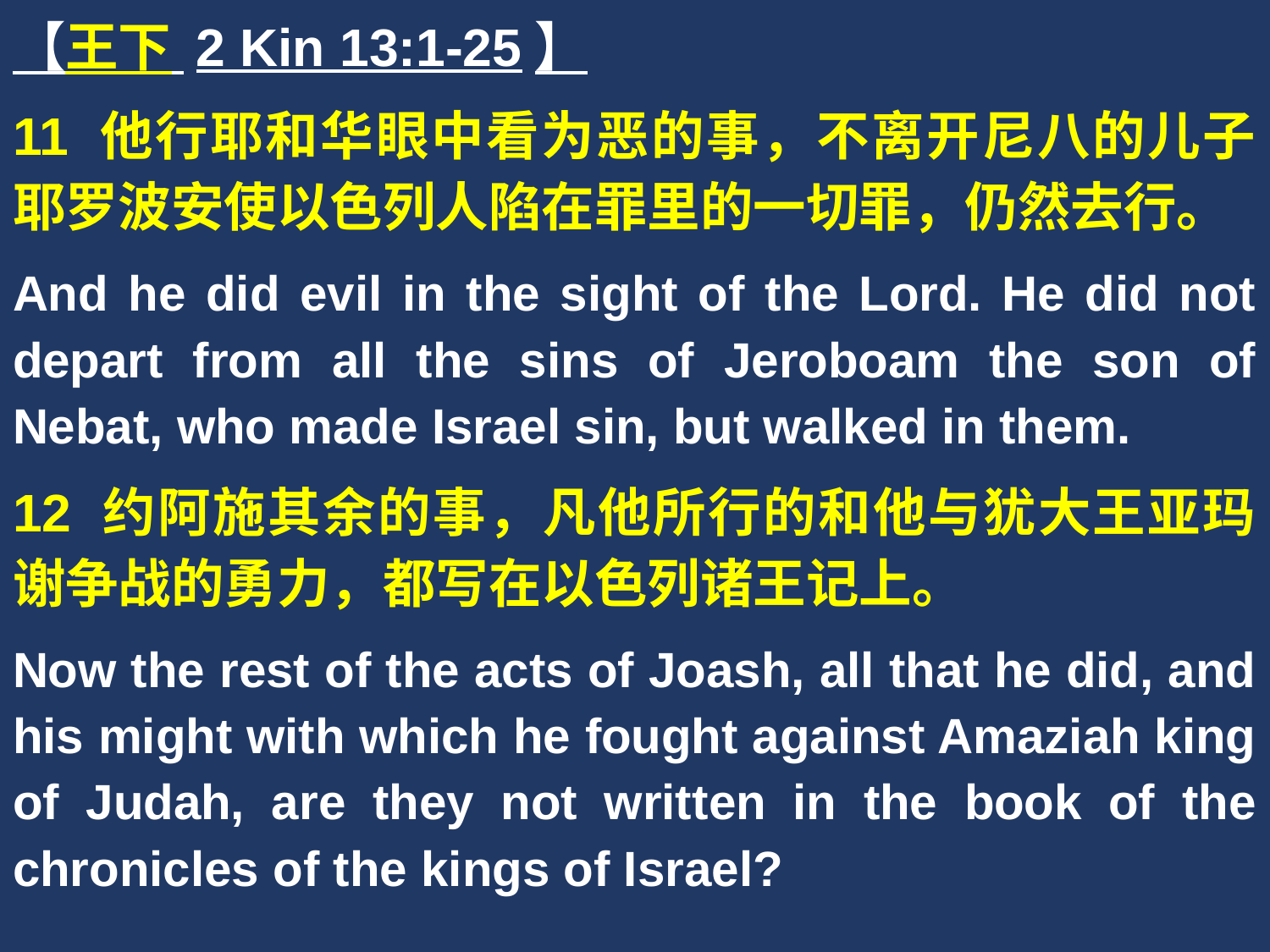

【王下 2 Kin 13:1-25】
11 他行耶和华眼中看为恶的事，不离开尼八的儿子耶罗波安使以色列人陷在罪里的一切罪，仍然去行。
And he did evil in the sight of the Lord. He did not depart from all the sins of Jeroboam the son of Nebat, who made Israel sin, but walked in them.
12 约阿施其余的事，凡他所行的和他与犹大王亚玛谢争战的勇力，都写在以色列诸王记上。
Now the rest of the acts of Joash, all that he did, and his might with which he fought against Amaziah king of Judah, are they not written in the book of the chronicles of the kings of Israel?